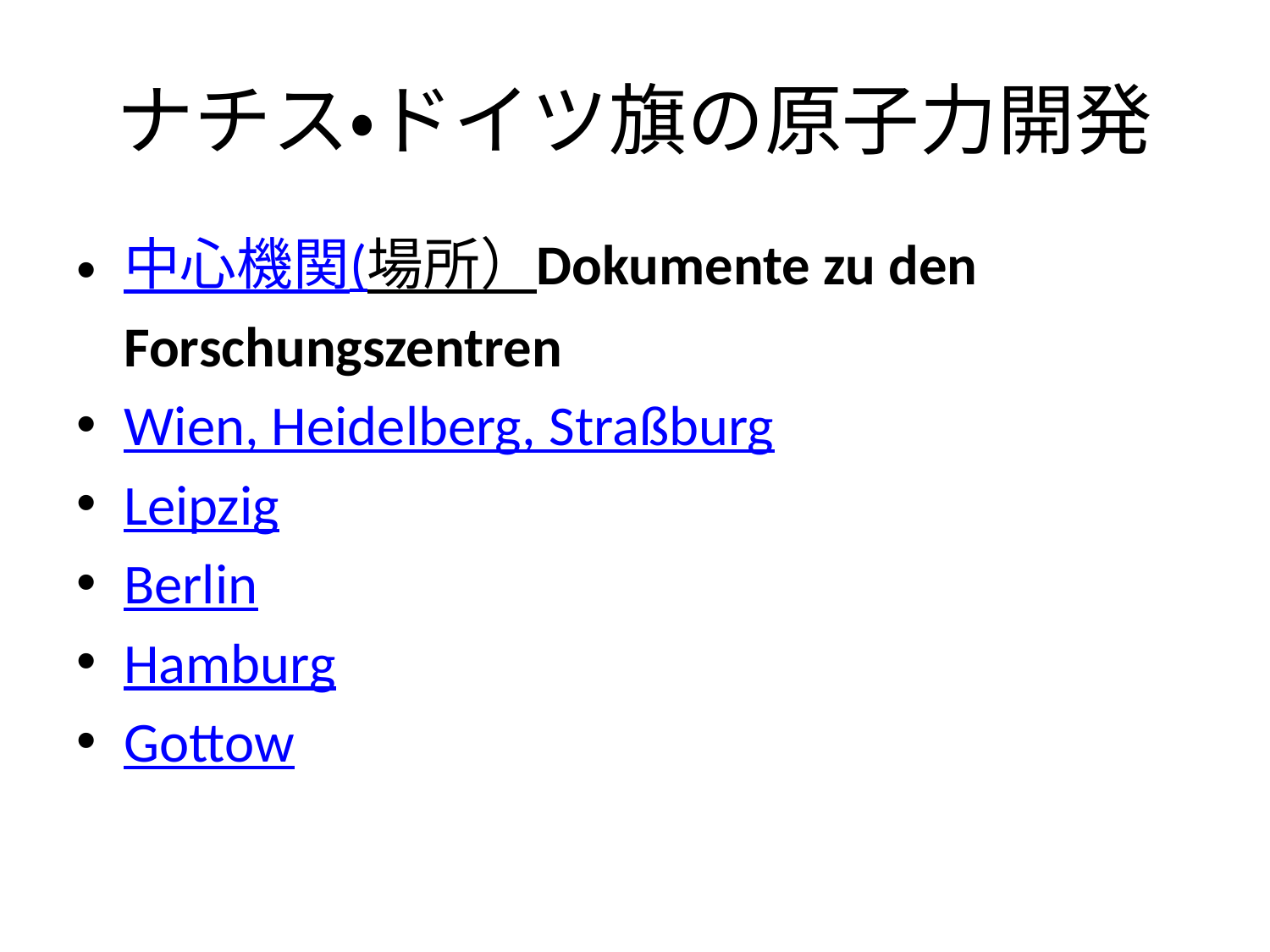

# ナチス・ドイツ旗の原子力開発
中心機関(場所）Dokumente zu den Forschungszentren
Wien, Heidelberg, Straßburg
Leipzig
Berlin
Hamburg
Gottow